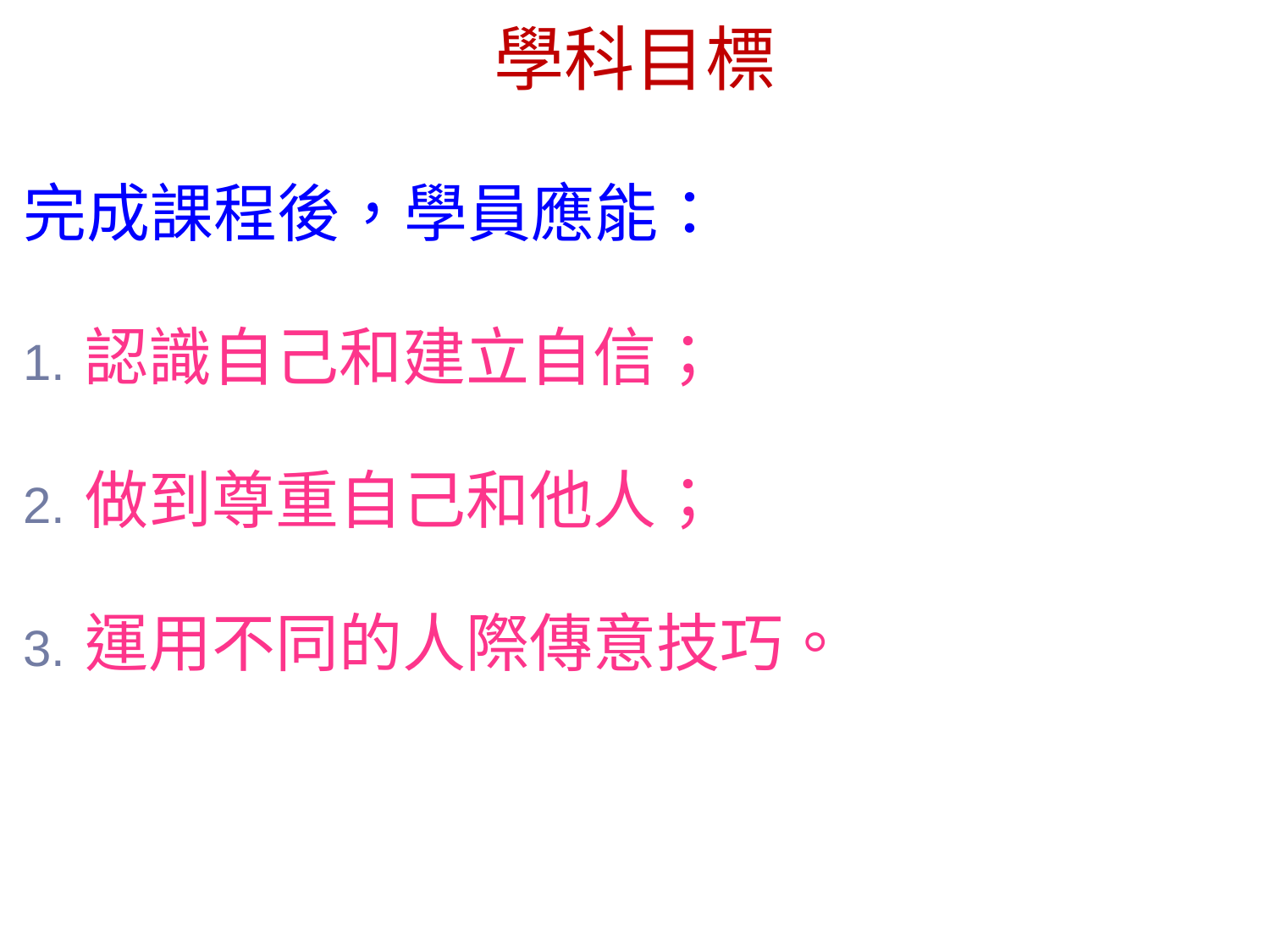

# 學科目標

完成課程後，學員應能：

認識自己和建立自信；

做到尊重自己和他人；

運用不同的人際傳意技巧。